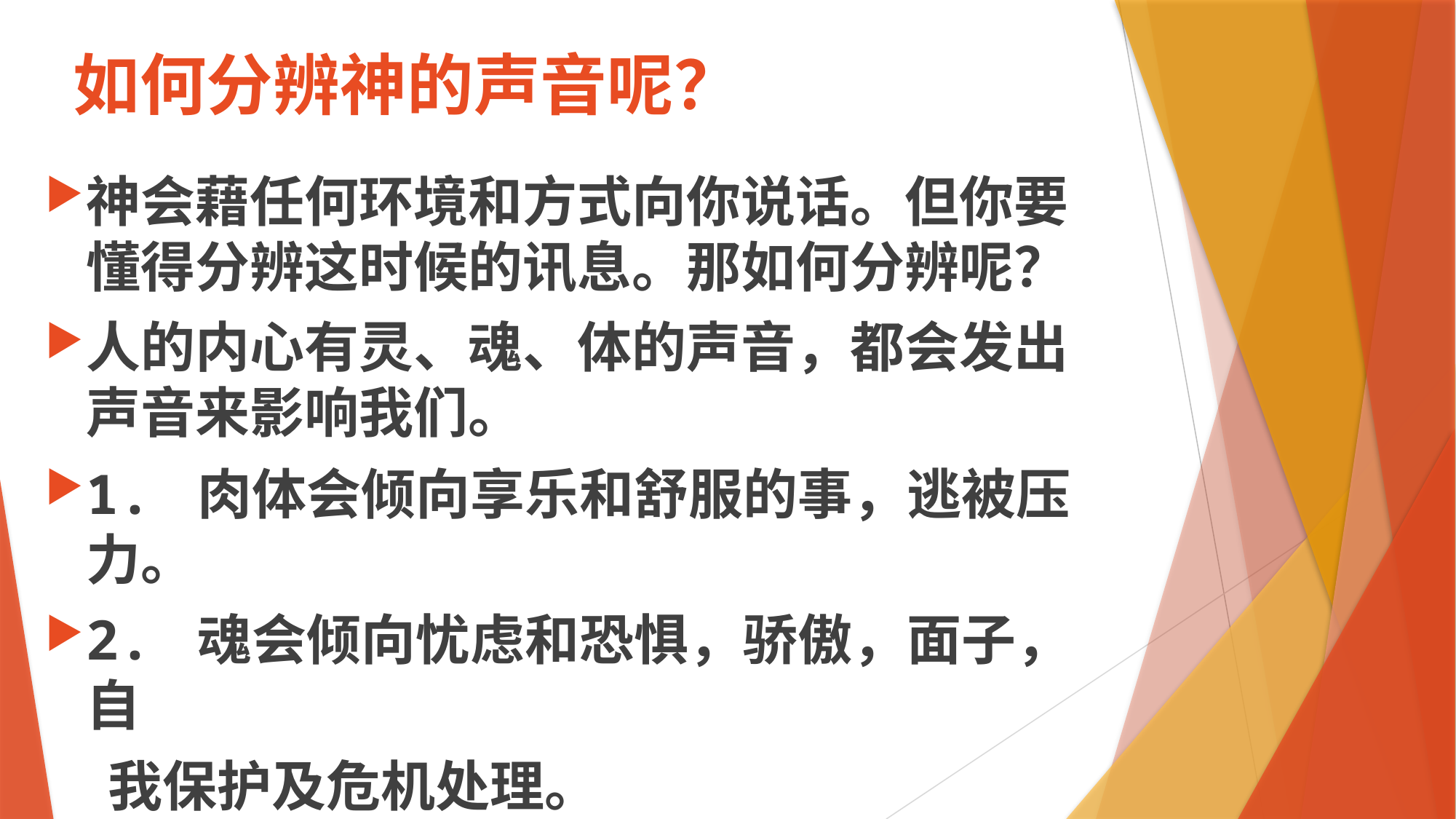

# 如何分辨神的声音呢？
神会藉任何环境和方式向你说话。但你要懂得分辨这时候的讯息。那如何分辨呢？
人的内心有灵、魂、体的声音，都会发出声音来影响我们。
1. 肉体会倾向享乐和舒服的事，逃被压力。
2. 魂会倾向忧虑和恐惧，骄傲，面子，自
    我保护及危机处理。
3. 灵是倾向平安、喜乐和安息。